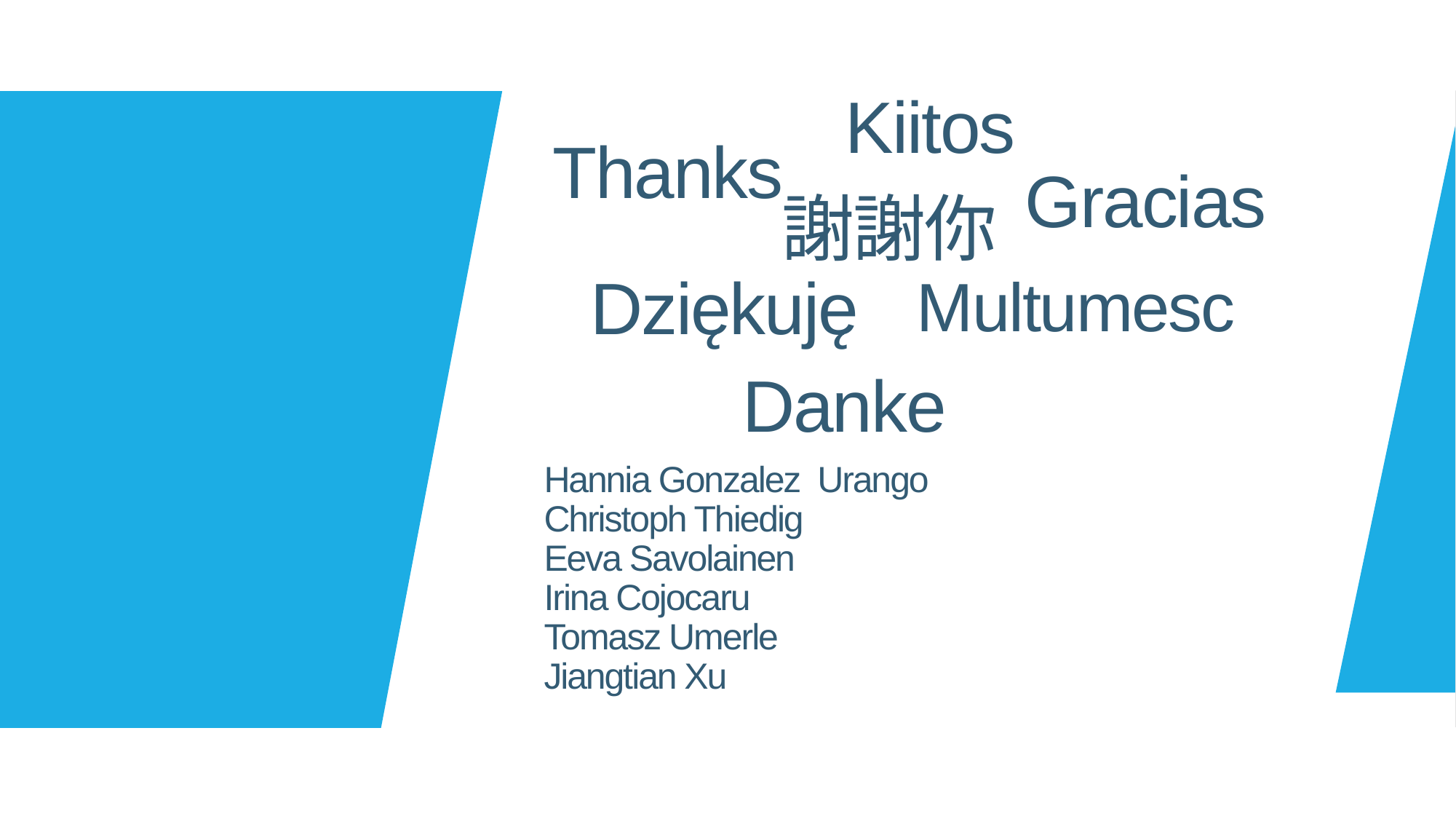

Kiitos

Thanks

Gracias
謝謝你
Multumesc
# Dziękuję
Danke

Hannia Gonzalez  Urango
Christoph Thiedig
Eeva Savolainen
Irina Cojocaru
Tomasz Umerle
Jiangtian Xu